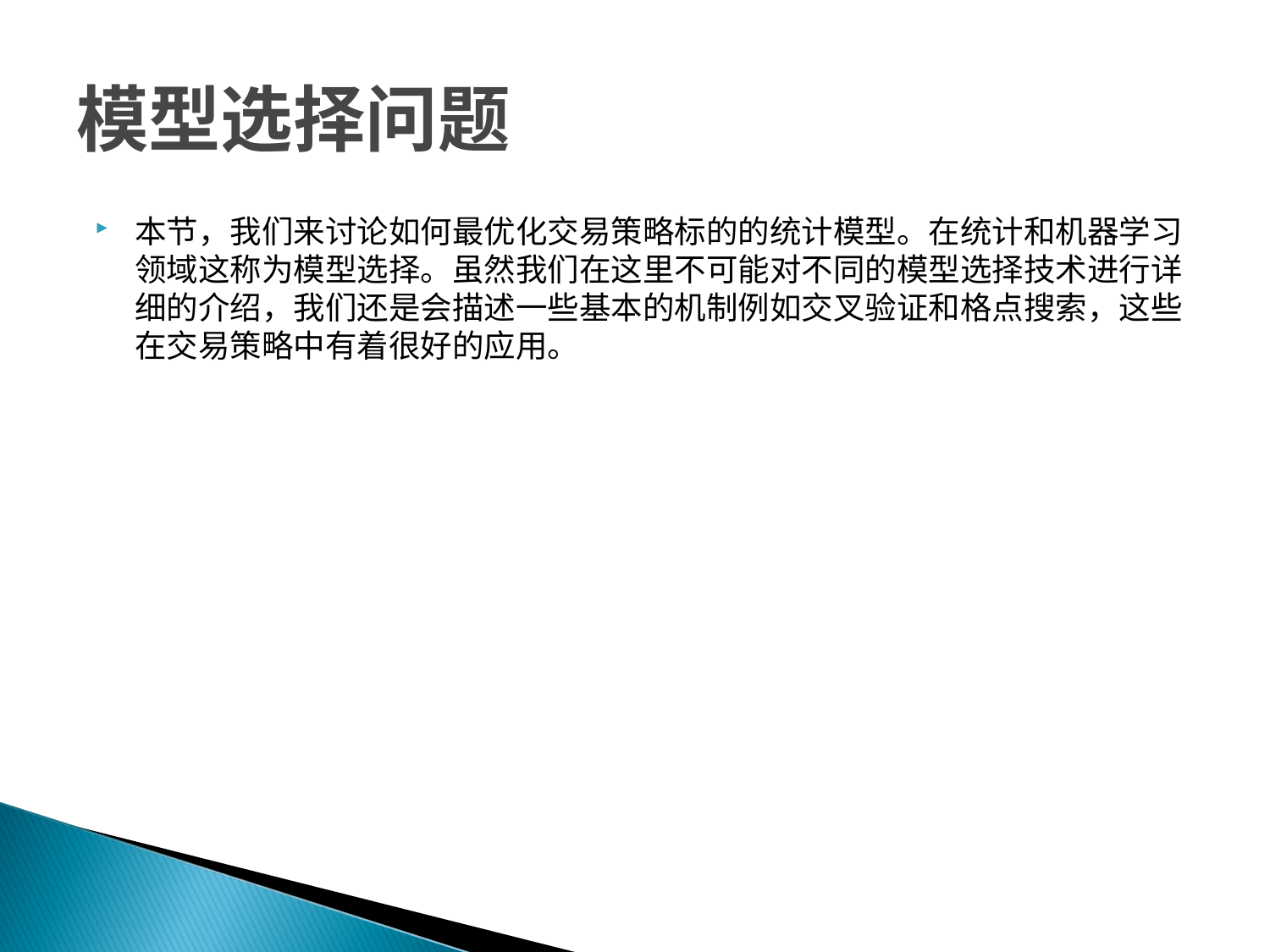

# 模型选择问题
本节，我们来讨论如何最优化交易策略标的的统计模型。在统计和机器学习领域这称为模型选择。虽然我们在这里不可能对不同的模型选择技术进行详细的介绍，我们还是会描述一些基本的机制例如交叉验证和格点搜索，这些在交易策略中有着很好的应用。